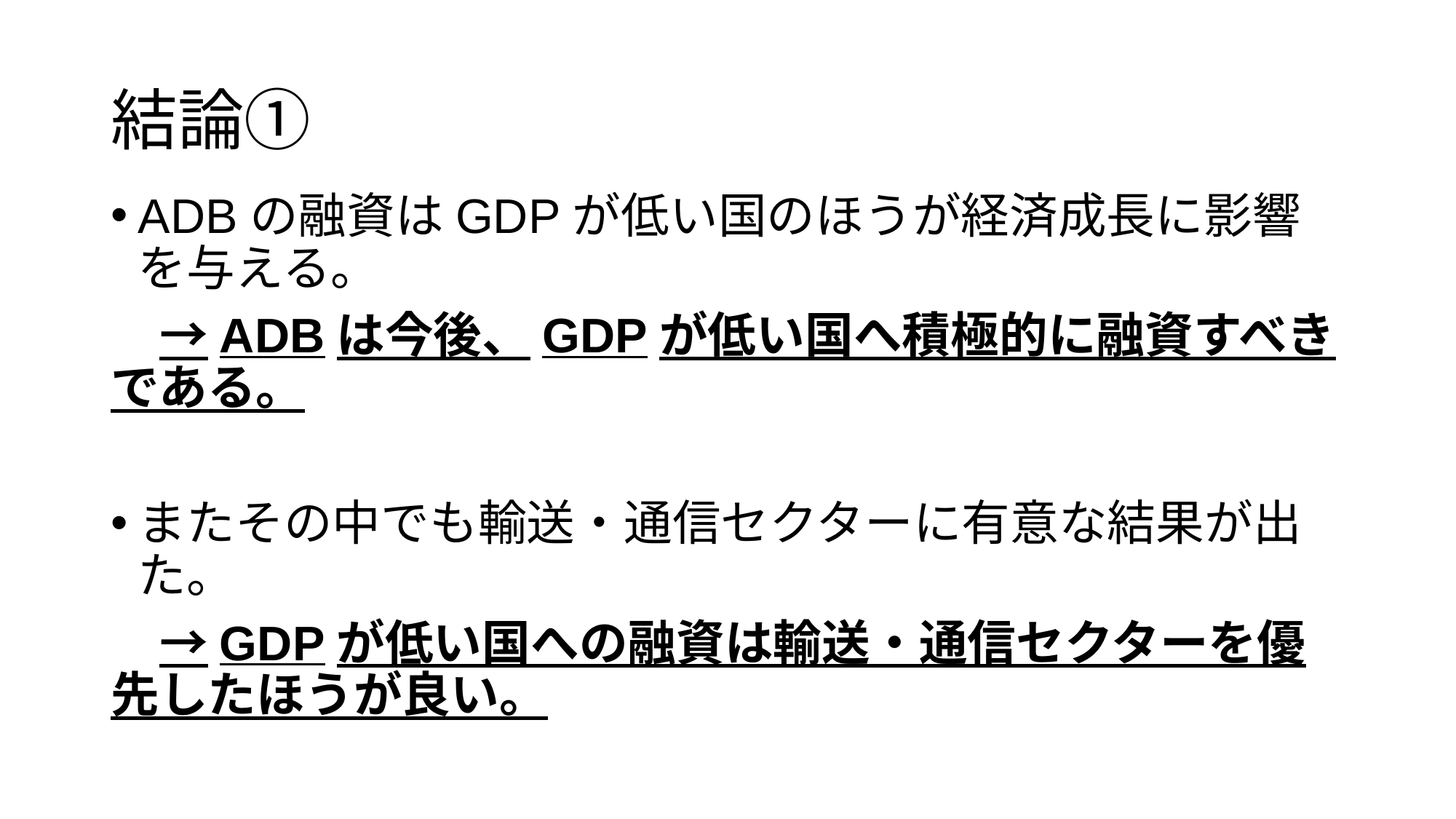

# 結論①
ADBの融資はGDPが低い国のほうが経済成長に影響を与える。
　→ADBは今後、GDPが低い国へ積極的に融資すべきである。

またその中でも輸送・通信セクターに有意な結果が出た。
　→GDPが低い国への融資は輸送・通信セクターを優先したほうが良い。